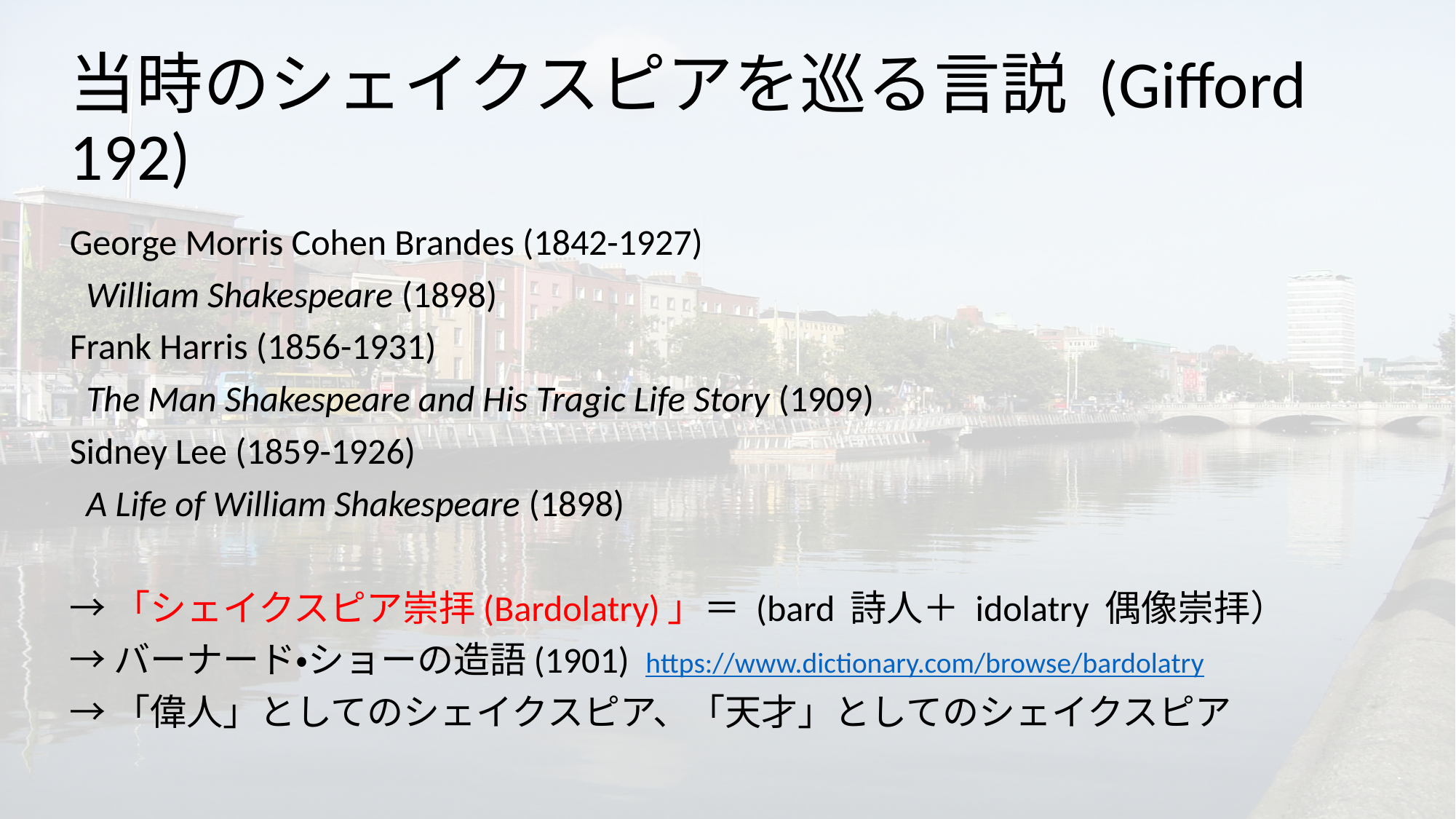

# 当時のシェイクスピアを巡る言説 (Gifford 192)
George Morris Cohen Brandes (1842-1927)
  William Shakespeare (1898)
Frank Harris (1856-1931)
  The Man Shakespeare and His Tragic Life Story (1909)
Sidney Lee (1859-1926)
  A Life of William Shakespeare (1898)

→「シェイクスピア崇拝(Bardolatry)」＝ (bard 詩人＋ idolatry 偶像崇拝）
→バーナード・ショーの造語(1901)  https://www.dictionary.com/browse/bardolatry
→「偉人」としてのシェイクスピア、「天才」としてのシェイクスピア